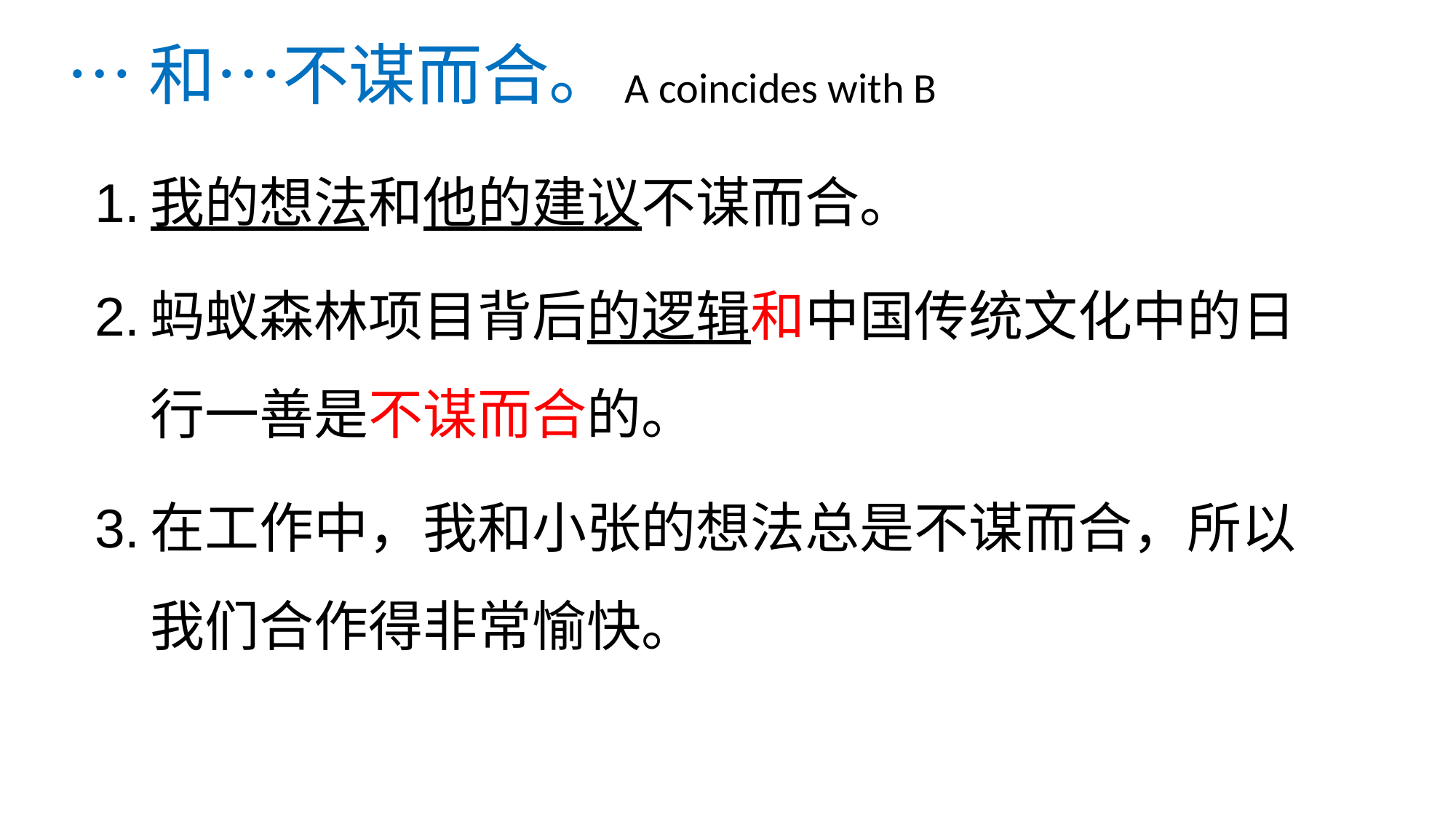

# …和…不谋而合。
A coincides with B
我的想法和他的建议不谋而合。
蚂蚁森林项目背后的逻辑和中国传统文化中的日行一善是不谋而合的。
在工作中，我和小张的想法总是不谋而合，所以我们合作得非常愉快。